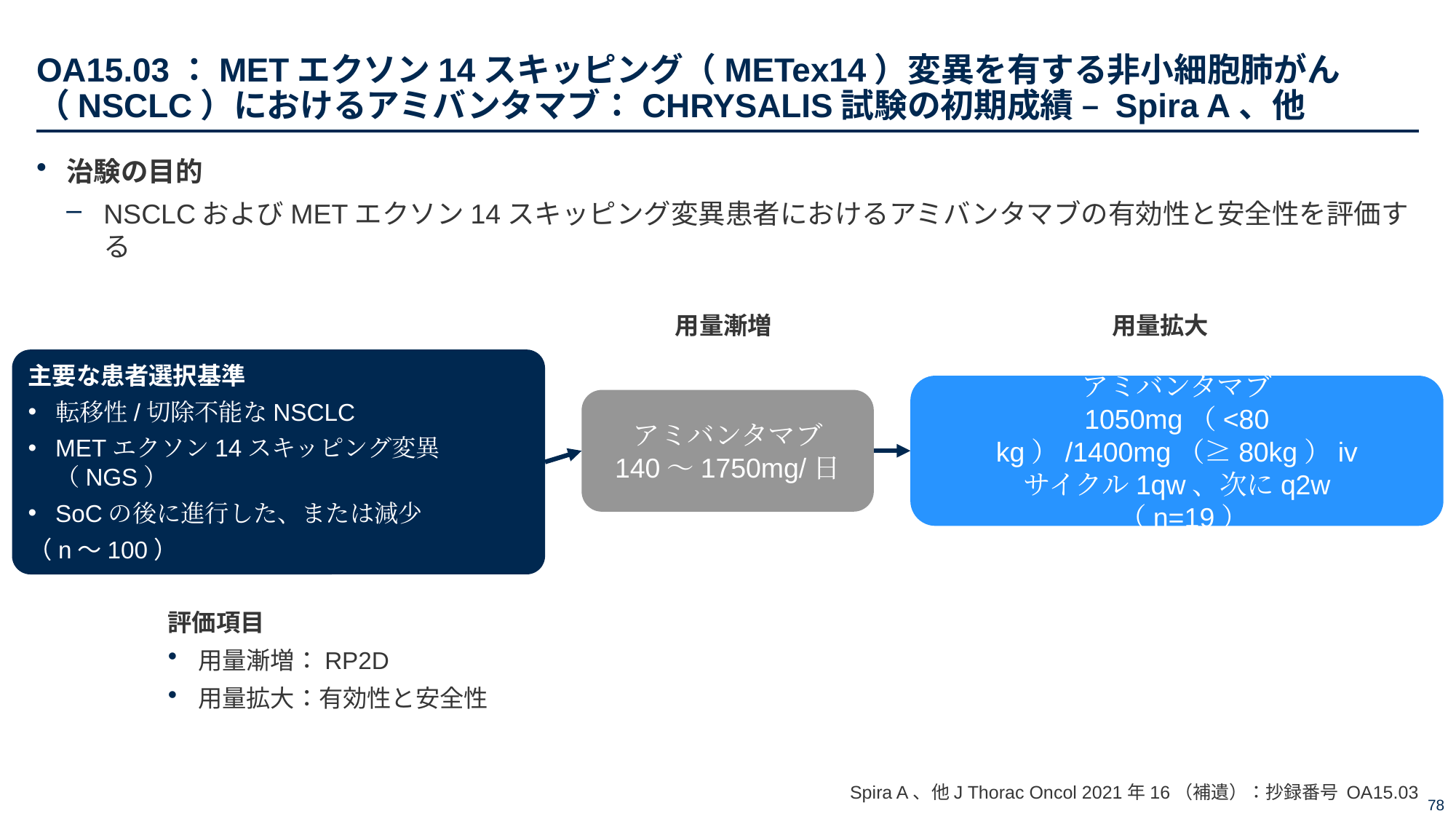

# OA15.03：METエクソン14スキッピング（METex14）変異を有する非小細胞肺がん（NSCLC）におけるアミバンタマブ：CHRYSALIS試験の初期成績 – Spira A、他
治験の目的
NSCLCおよびMETエクソン14スキッピング変異患者におけるアミバンタマブの有効性と安全性を評価する
用量拡大
用量漸増
主要な患者選択基準
転移性/切除不能なNSCLC
METエクソン14スキッピング変異（NGS）
SoCの後に進行した、または減少
（n～100）
アミバンタマブ
1050mg（<80 kg）/1400mg（≥80kg）iv
サイクル1qw、次にq2w
 （n=19）
アミバンタマブ
140〜1750mg/日
評価項目
用量漸増：RP2D
用量拡大：有効性と安全性
Spira A、他J Thorac Oncol 2021年16（補遺）：抄録番号 OA15.03